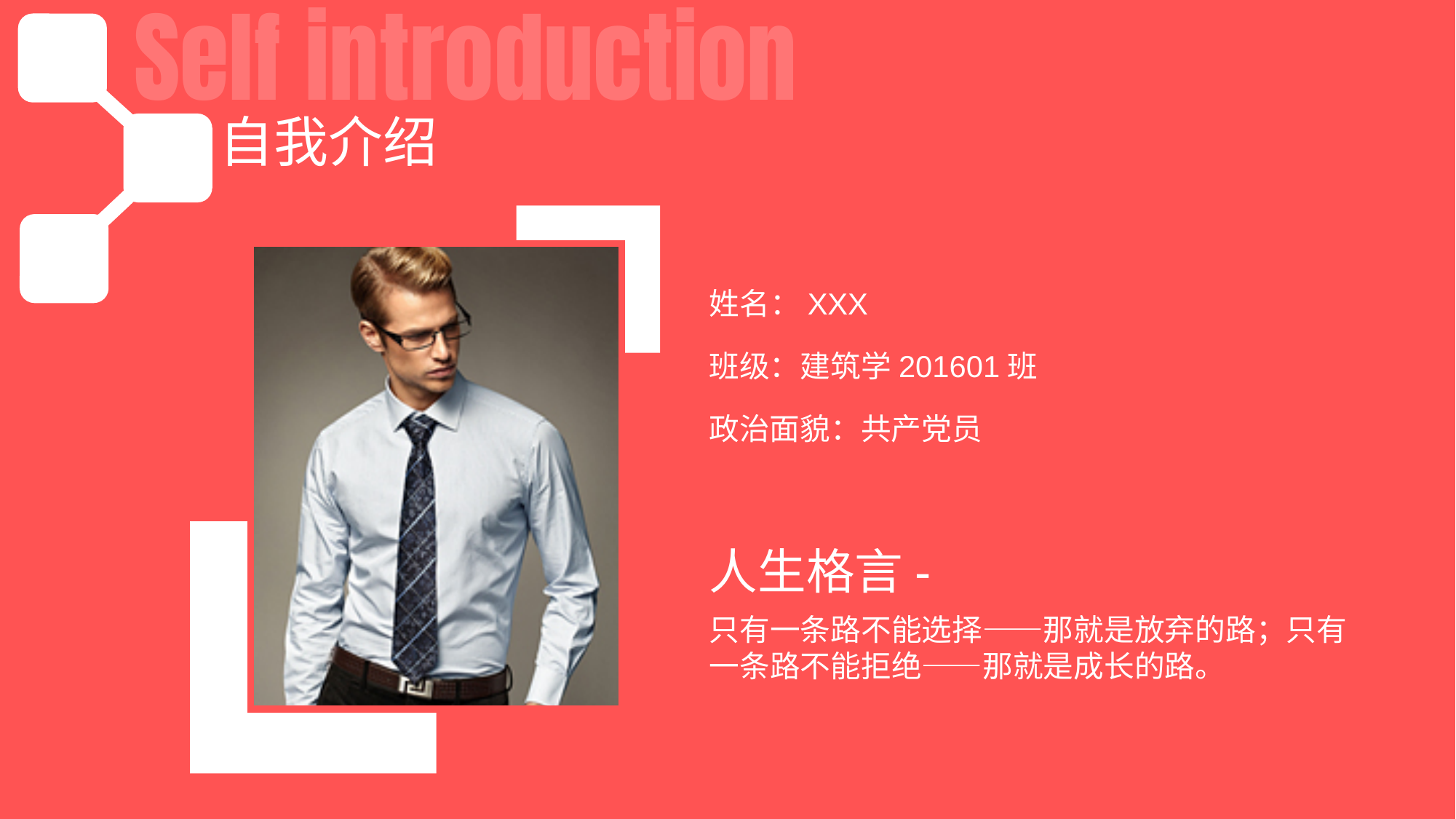

Self introduction
自我介绍

姓名：XXX
班级：建筑学201601班
政治面貌：共产党员

人生格言-
只有一条路不能选择——那就是放弃的路；只有一条路不能拒绝——那就是成长的路。